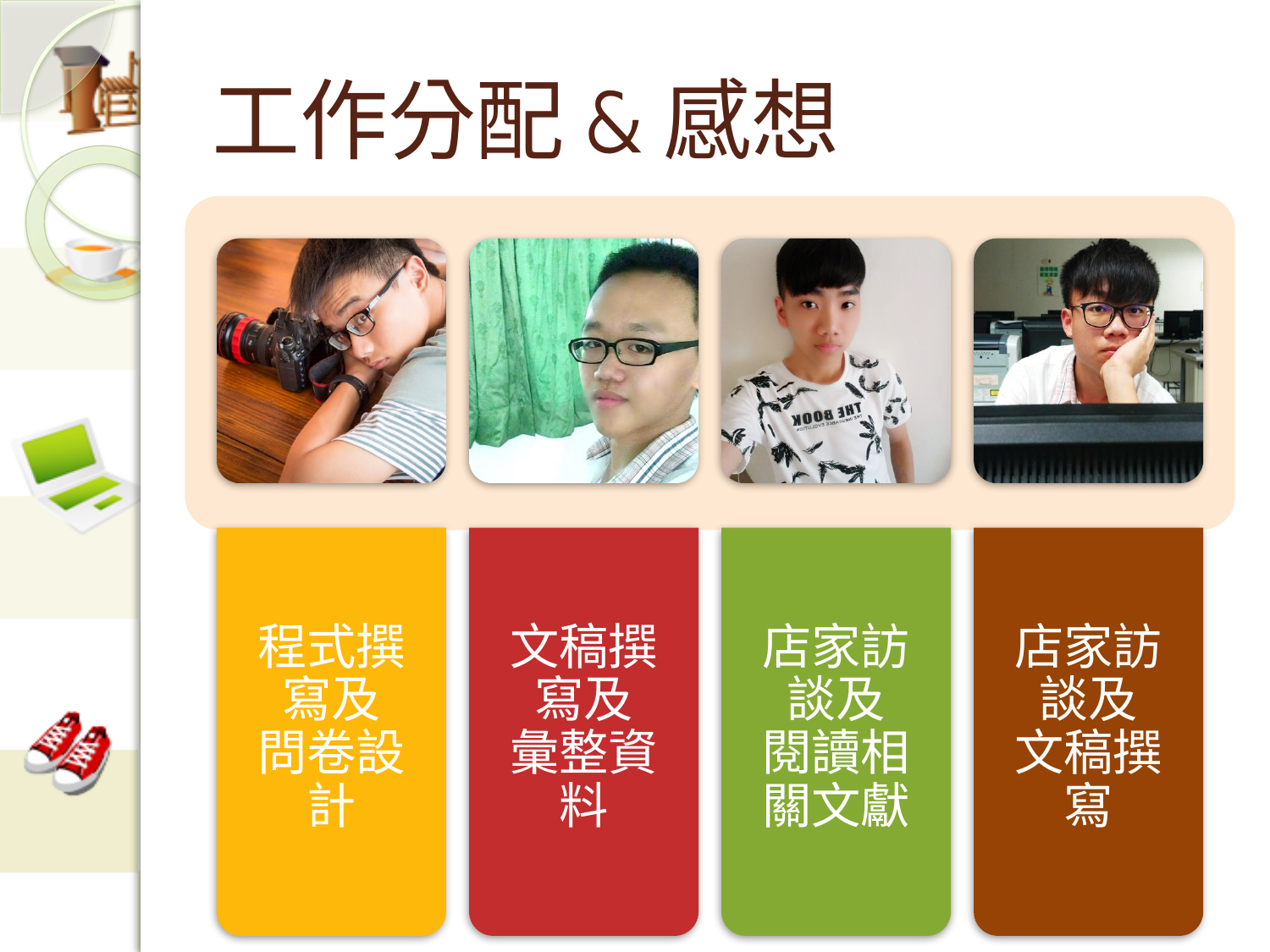

# 工作分配&感想
程式撰寫及
問卷設計
文稿撰寫及
彙整資料
店家訪談及
閱讀相關文獻
店家訪談及
文稿撰寫